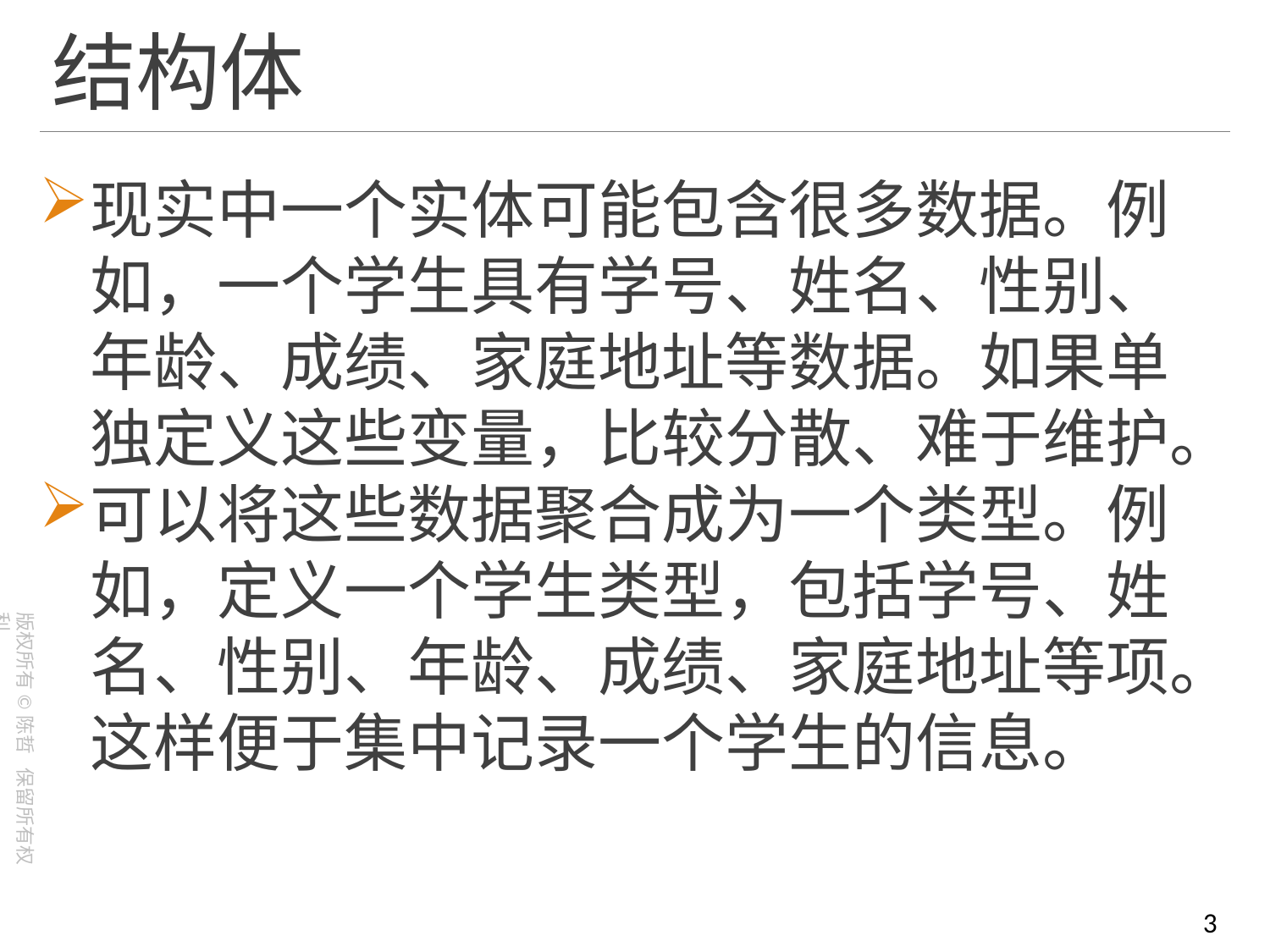

# 结构体
现实中一个实体可能包含很多数据。例如，一个学生具有学号、姓名、性别、年龄、成绩、家庭地址等数据。如果单独定义这些变量，比较分散、难于维护。
可以将这些数据聚合成为一个类型。例如，定义一个学生类型，包括学号、姓名、性别、年龄、成绩、家庭地址等项。这样便于集中记录一个学生的信息。
3